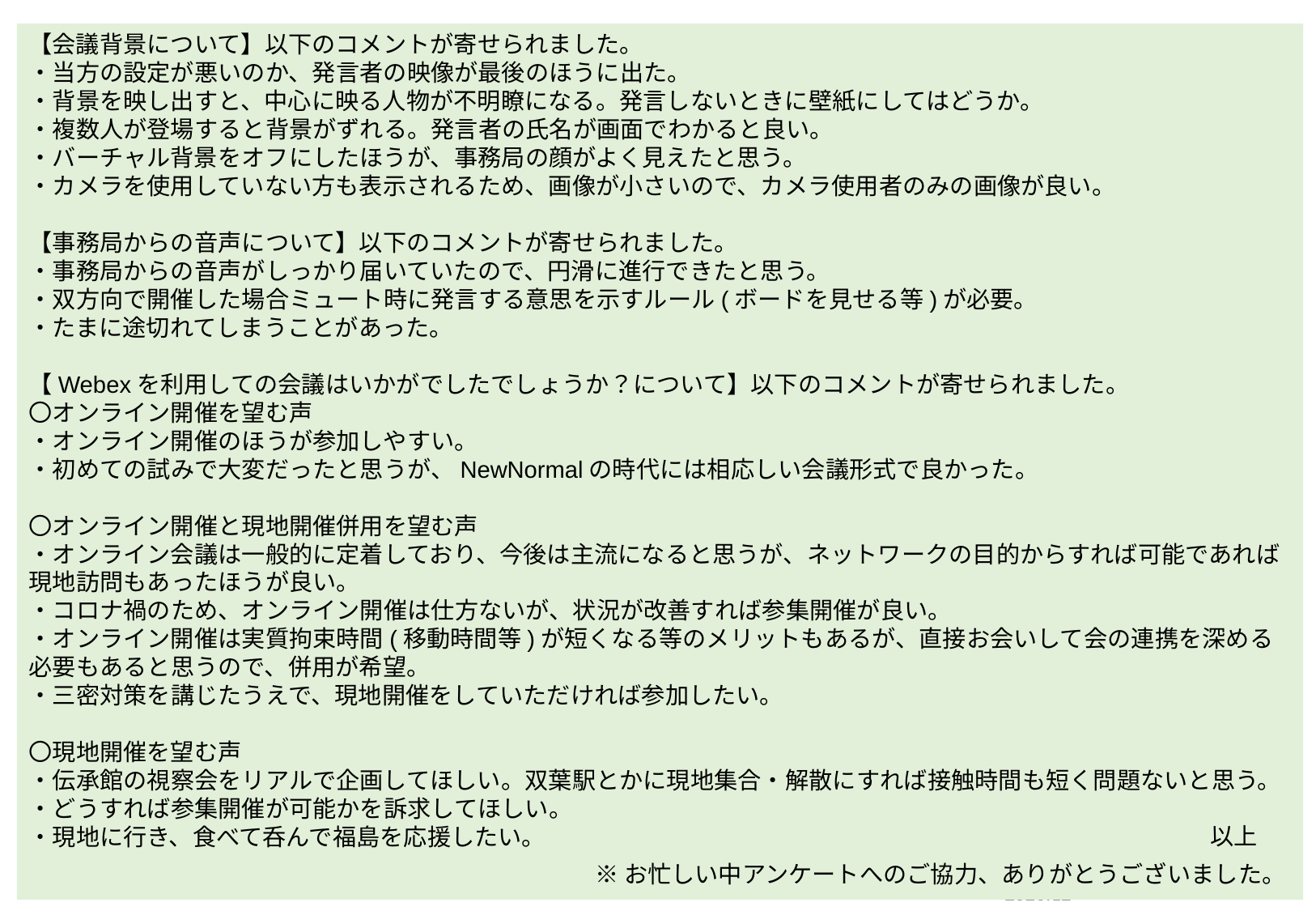

【会議背景について】以下のコメントが寄せられました。
・当方の設定が悪いのか、発言者の映像が最後のほうに出た。
・背景を映し出すと、中心に映る人物が不明瞭になる。発言しないときに壁紙にしてはどうか。
・複数人が登場すると背景がずれる。発言者の氏名が画面でわかると良い。
・バーチャル背景をオフにしたほうが、事務局の顔がよく見えたと思う。
・カメラを使用していない方も表示されるため、画像が小さいので、カメラ使用者のみの画像が良い。

【事務局からの音声について】以下のコメントが寄せられました。
・事務局からの音声がしっかり届いていたので、円滑に進行できたと思う。
・双方向で開催した場合ミュート時に発言する意思を示すルール(ボードを見せる等)が必要。
・たまに途切れてしまうことがあった。

【Webexを利用しての会議はいかがでしたでしょうか？について】以下のコメントが寄せられました。
〇オンライン開催を望む声
・オンライン開催のほうが参加しやすい。
・初めての試みで大変だったと思うが、NewNormalの時代には相応しい会議形式で良かった。

〇オンライン開催と現地開催併用を望む声
・オンライン会議は一般的に定着しており、今後は主流になると思うが、ネットワークの目的からすれば可能であれば現地訪問もあったほうが良い。
・コロナ禍のため、オンライン開催は仕方ないが、状況が改善すれば参集開催が良い。
・オンライン開催は実質拘束時間(移動時間等)が短くなる等のメリットもあるが、直接お会いして会の連携を深める必要もあると思うので、併用が希望。
・三密対策を講じたうえで、現地開催をしていただければ参加したい。

〇現地開催を望む声
・伝承館の視察会をリアルで企画してほしい。双葉駅とかに現地集合・解散にすれば接触時間も短く問題ないと思う。
・どうすれば参集開催が可能かを訴求してほしい。
・現地に行き、食べて呑んで福島を応援したい。

以上
※お忙しい中アンケートへのご協力、ありがとうございました。
３
会員関係者限り ふくしま応援企業ネットワーク 2020.12